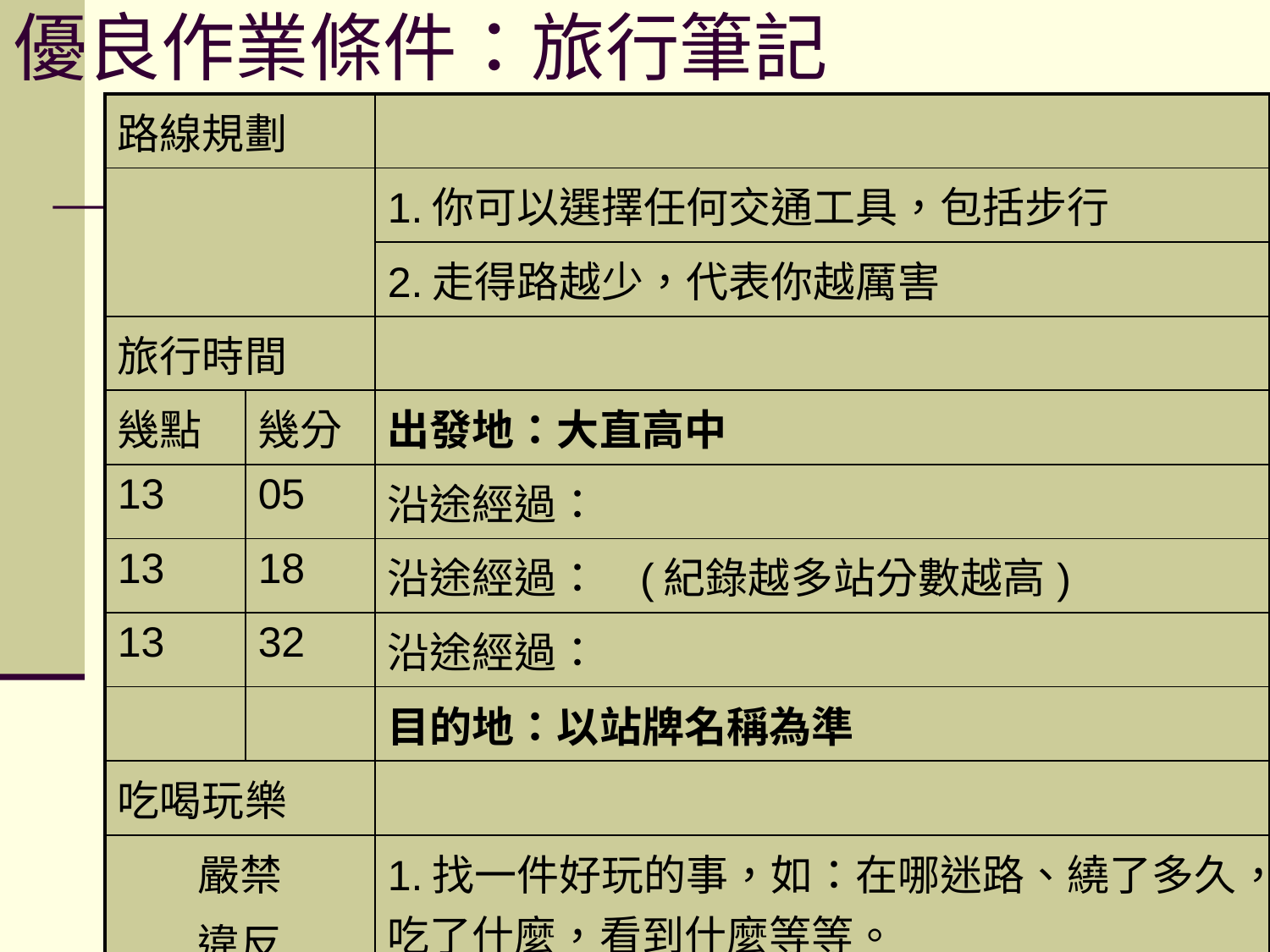

優良作業條件：旅行筆記
| 路線規劃 |  |  |
| --- | --- | --- |
|  |  | 1.你可以選擇任何交通工具，包括步行 |
|  |  | 2.走得路越少，代表你越厲害 |
| 旅行時間 |  |  |
| 幾點 | 幾分 | 出發地：大直高中 |
| 13 | 05 | 沿途經過： |
| 13 | 18 | 沿途經過： (紀錄越多站分數越高) |
| 13 | 32 | 沿途經過： |
|  |  | 目的地：以站牌名稱為準 |
| 吃喝玩樂 |  |  |
| 嚴禁 違反 校規 |  | 1.找一件好玩的事，如：在哪迷路、繞了多久，吃了什麼，看到什麼等等。 |
|  |  | 2.至少拍一張照留念，並增加100字以內的說明 |